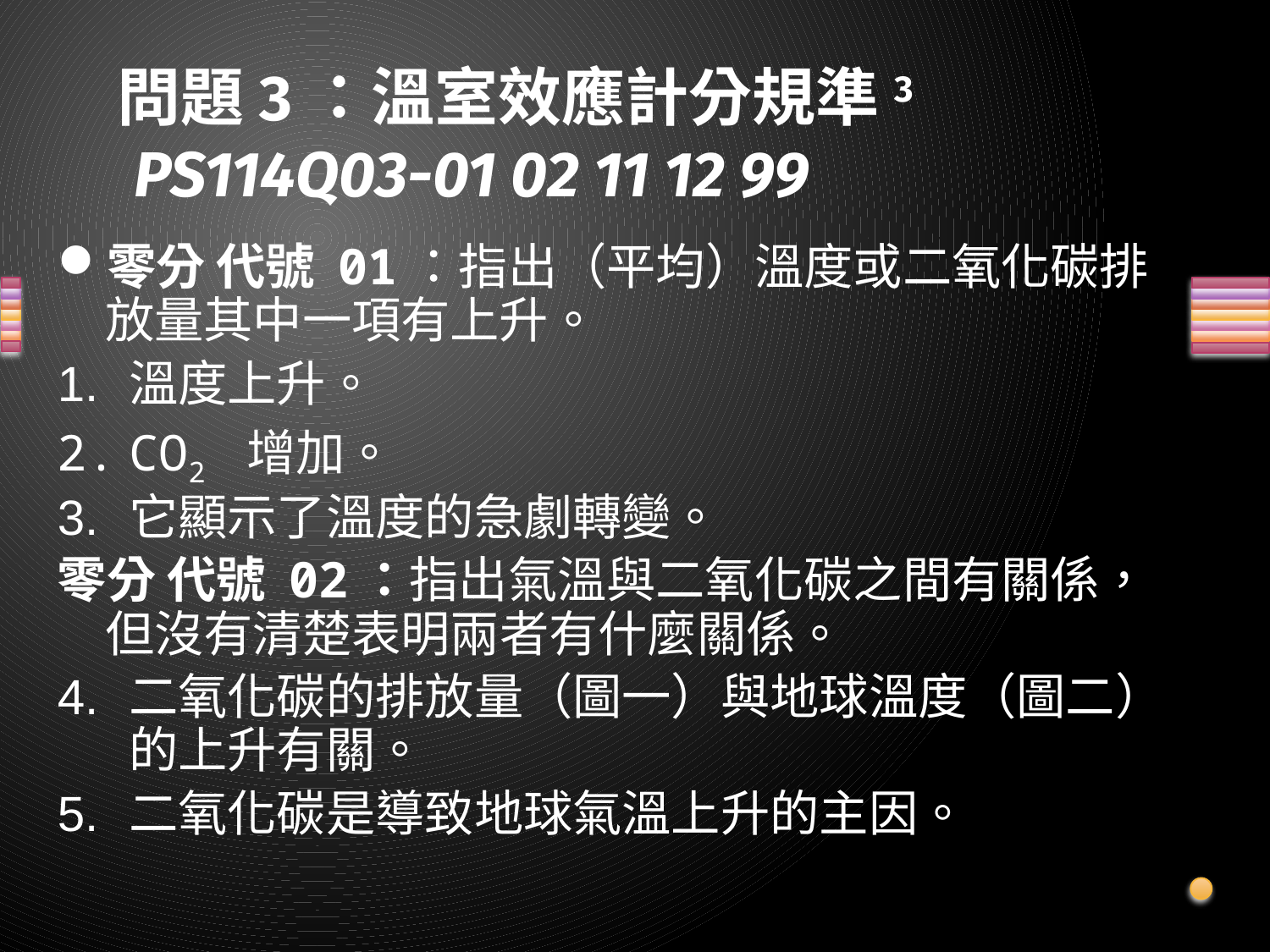

# 問題3：溫室效應計分規準3 PS114Q03-01 02 11 12 99
零分 代號 01：指出（平均）溫度或二氧化碳排放量其中一項有上升。
溫度上升。
CO2 增加。
它顯示了溫度的急劇轉變。
零分 代號 02：指出氣溫與二氧化碳之間有關係，但沒有清楚表明兩者有什麼關係。
二氧化碳的排放量（圖一）與地球溫度（圖二）的上升有關。
二氧化碳是導致地球氣溫上升的主因。